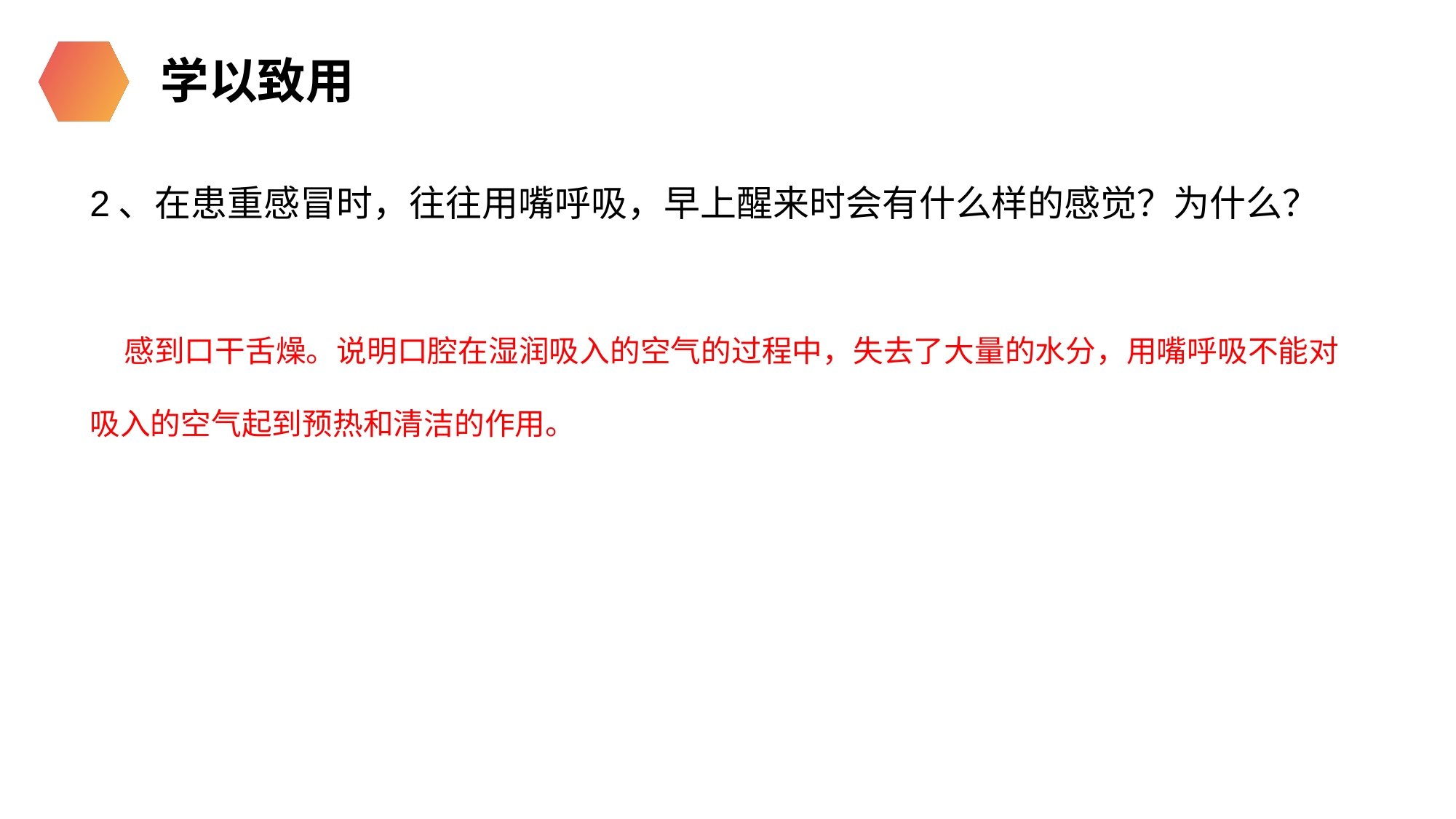

学以致用
2、在患重感冒时，往往用嘴呼吸，早上醒来时会有什么样的感觉？为什么？
    感到口干舌燥。说明口腔在湿润吸入的空气的过程中，失去了大量的水分，用嘴呼吸不能对吸入的空气起到预热和清洁的作用。